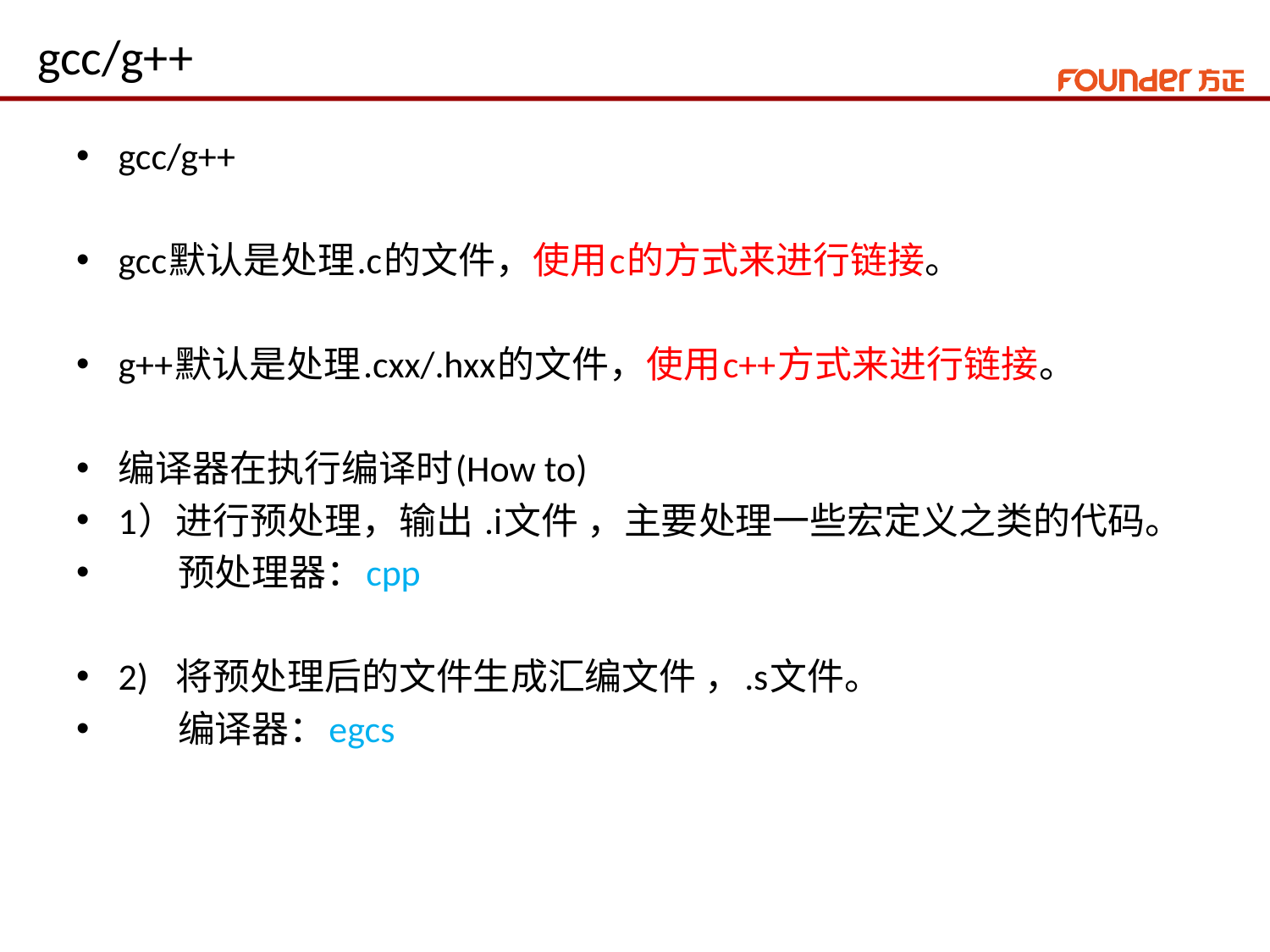

# gcc/g++
gcc/g++

gcc默认是处理.c的文件，使用c的方式来进行链接。

g++默认是处理.cxx/.hxx的文件，使用c++方式来进行链接。

编译器在执行编译时(How to)
1）进行预处理，输出 .i文件 ，主要处理一些宏定义之类的代码。
       预处理器：cpp

2)   将预处理后的文件生成汇编文件 ，.s文件。
       编译器：egcs